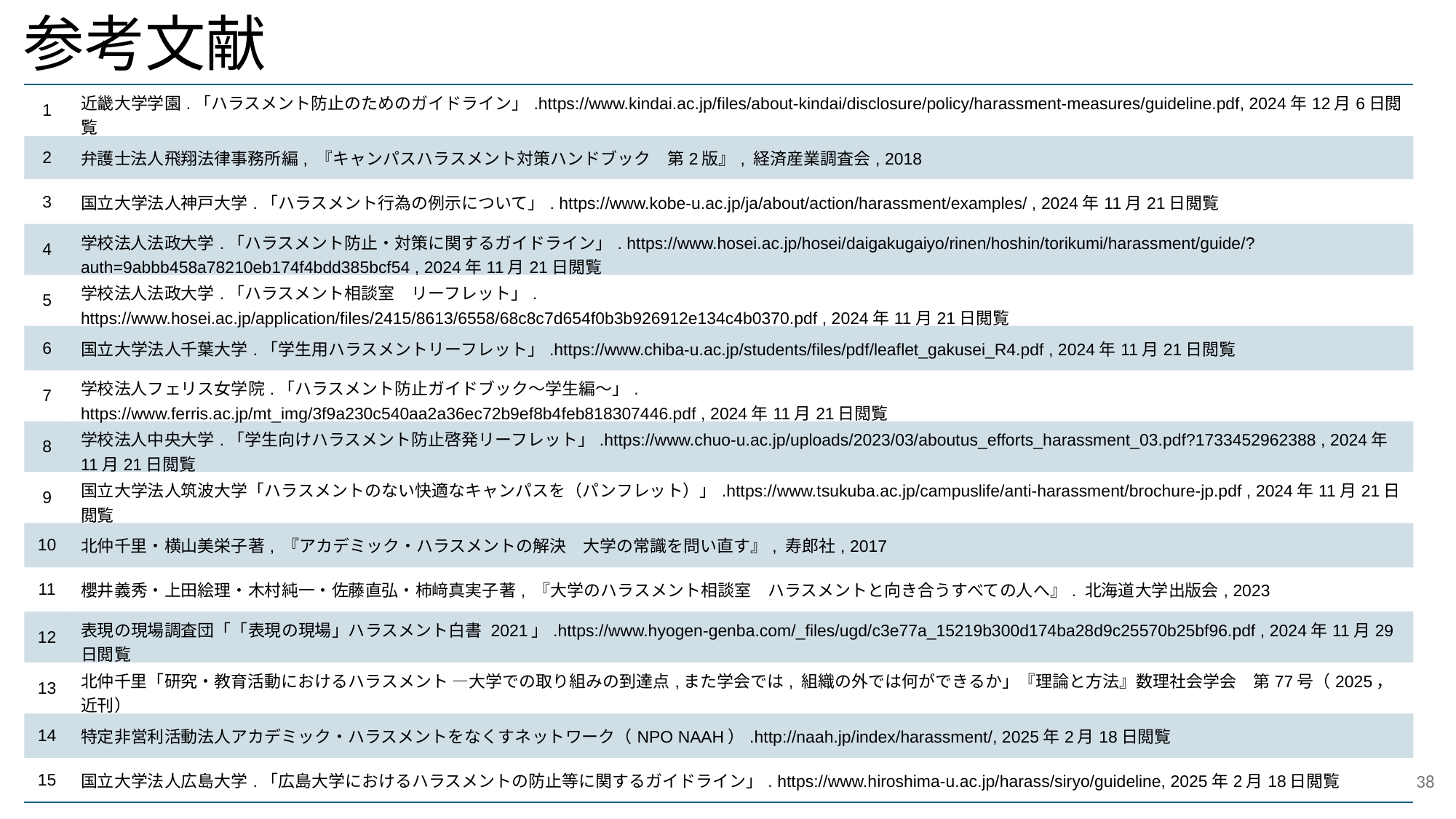

参考文献
| 1 | 近畿大学学園.「ハラスメント防止のためのガイドライン」.https://www.kindai.ac.jp/files/about-kindai/disclosure/policy/harassment-measures/guideline.pdf, 2024年12月6日閲覧 |
| --- | --- |
| 2 | 弁護士法人飛翔法律事務所編, 『キャンパスハラスメント対策ハンドブック　第2版』, 経済産業調査会, 2018 |
| 3 | 国立大学法人神戸大学.「ハラスメント行為の例示について」. https://www.kobe-u.ac.jp/ja/about/action/harassment/examples/ , 2024年11月21日閲覧 |
| 4 | 学校法人法政大学.「ハラスメント防止・対策に関するガイドライン」. https://www.hosei.ac.jp/hosei/daigakugaiyo/rinen/hoshin/torikumi/harassment/guide/?auth=9abbb458a78210eb174f4bdd385bcf54 , 2024年11月21日閲覧 |
| 5 | 学校法人法政大学.「ハラスメント相談室　リーフレット」. https://www.hosei.ac.jp/application/files/2415/8613/6558/68c8c7d654f0b3b926912e134c4b0370.pdf , 2024年11月21日閲覧 |
| 6 | 国立大学法人千葉大学.「学生用ハラスメントリーフレット」.https://www.chiba-u.ac.jp/students/files/pdf/leaflet\_gakusei\_R4.pdf , 2024年11月21日閲覧 |
| 7 | 学校法人フェリス女学院.「ハラスメント防止ガイドブック～学生編～」. https://www.ferris.ac.jp/mt\_img/3f9a230c540aa2a36ec72b9ef8b4feb818307446.pdf , 2024年11月21日閲覧 |
| 8 | 学校法人中央大学.「学生向けハラスメント防止啓発リーフレット」.https://www.chuo-u.ac.jp/uploads/2023/03/aboutus\_efforts\_harassment\_03.pdf?1733452962388 , 2024年11月21日閲覧 |
| 9 | 国立大学法人筑波大学「ハラスメントのない快適なキャンパスを（パンフレット）」.https://www.tsukuba.ac.jp/campuslife/anti-harassment/brochure-jp.pdf , 2024年11月21日閲覧 |
| 10 | 北仲千里・横山美栄子著, 『アカデミック・ハラスメントの解決　大学の常識を問い直す』, 寿郎社, 2017 |
| 11 | 櫻井義秀・上田絵理・木村純一・佐藤直弘・柿﨑真実子著, 『大学のハラスメント相談室　ハラスメントと向き合うすべての人へ』. 北海道大学出版会, 2023 |
| 12 | 表現の現場調査団「「表現の現場」ハラスメント⽩書 2021」.https://www.hyogen-genba.com/\_files/ugd/c3e77a\_15219b300d174ba28d9c25570b25bf96.pdf , 2024年11月29日閲覧 |
| 13 | 北仲千里「研究・教育活動におけるハラスメント ―大学での取り組みの到達点,また学会では, 組織の外では何ができるか」『理論と方法』数理社会学会　第77号（2025，近刊） |
| 14 | 特定非営利活動法人アカデミック・ハラスメントをなくすネットワーク（NPO NAAH）.http://naah.jp/index/harassment/, 2025年2月18日閲覧 |
| 15 | 国立大学法人広島大学.「広島大学におけるハラスメントの防止等に関するガイドライン」. https://www.hiroshima-u.ac.jp/harass/siryo/guideline, 2025年2月18日閲覧 |
38